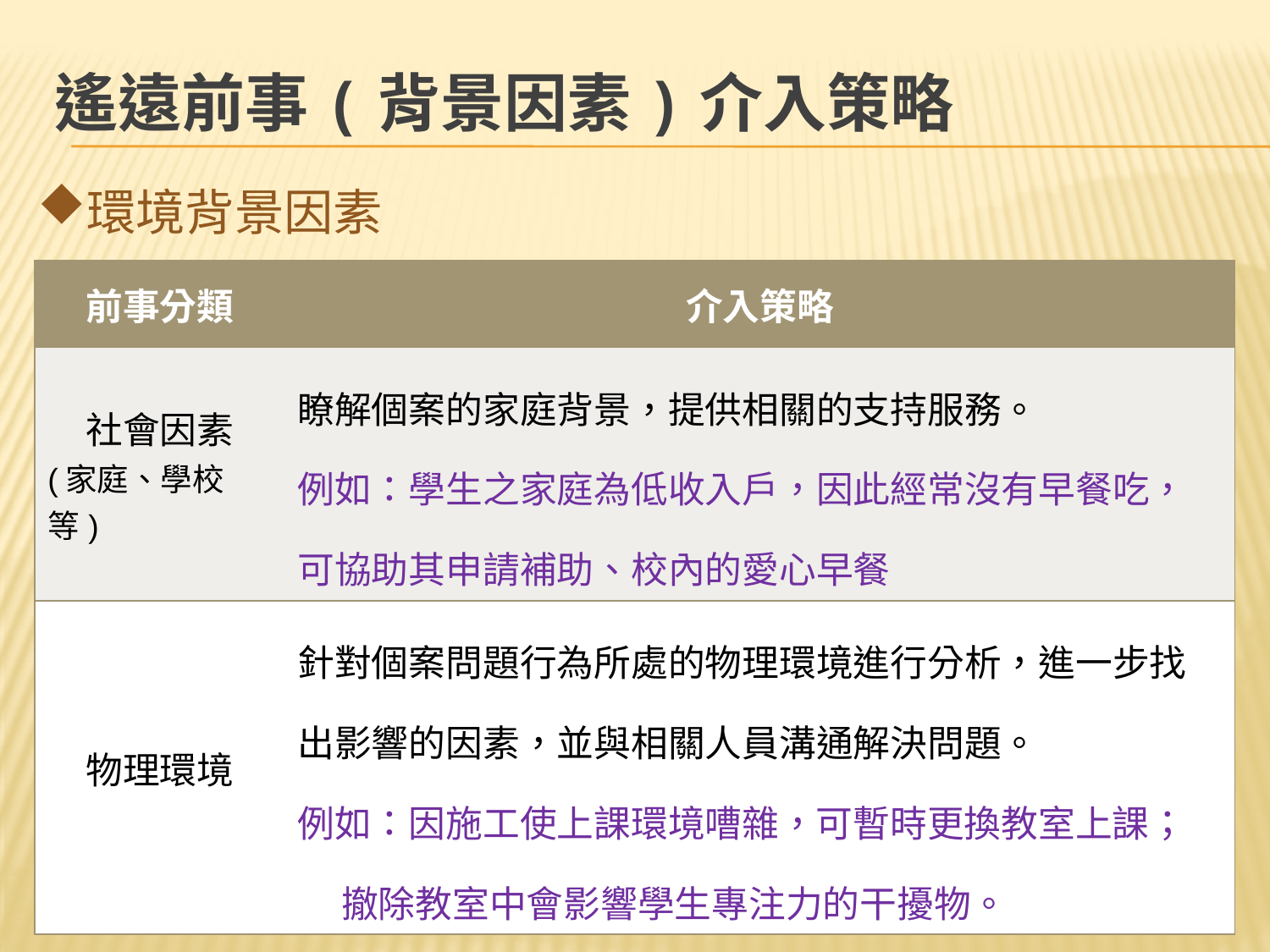

# 遙遠前事(背景因素)介入策略
環境背景因素
| 前事分類 | 介入策略 |
| --- | --- |
| 社會因素 (家庭、學校等) | 瞭解個案的家庭背景，提供相關的支持服務。 例如：學生之家庭為低收入戶，因此經常沒有早餐吃，可協助其申請補助、校內的愛心早餐 |
| 物理環境 | 針對個案問題行為所處的物理環境進行分析，進一步找出影響的因素，並與相關人員溝通解決問題。 例如：因施工使上課環境嘈雜，可暫時更換教室上課； 撤除教室中會影響學生專注力的干擾物。 |